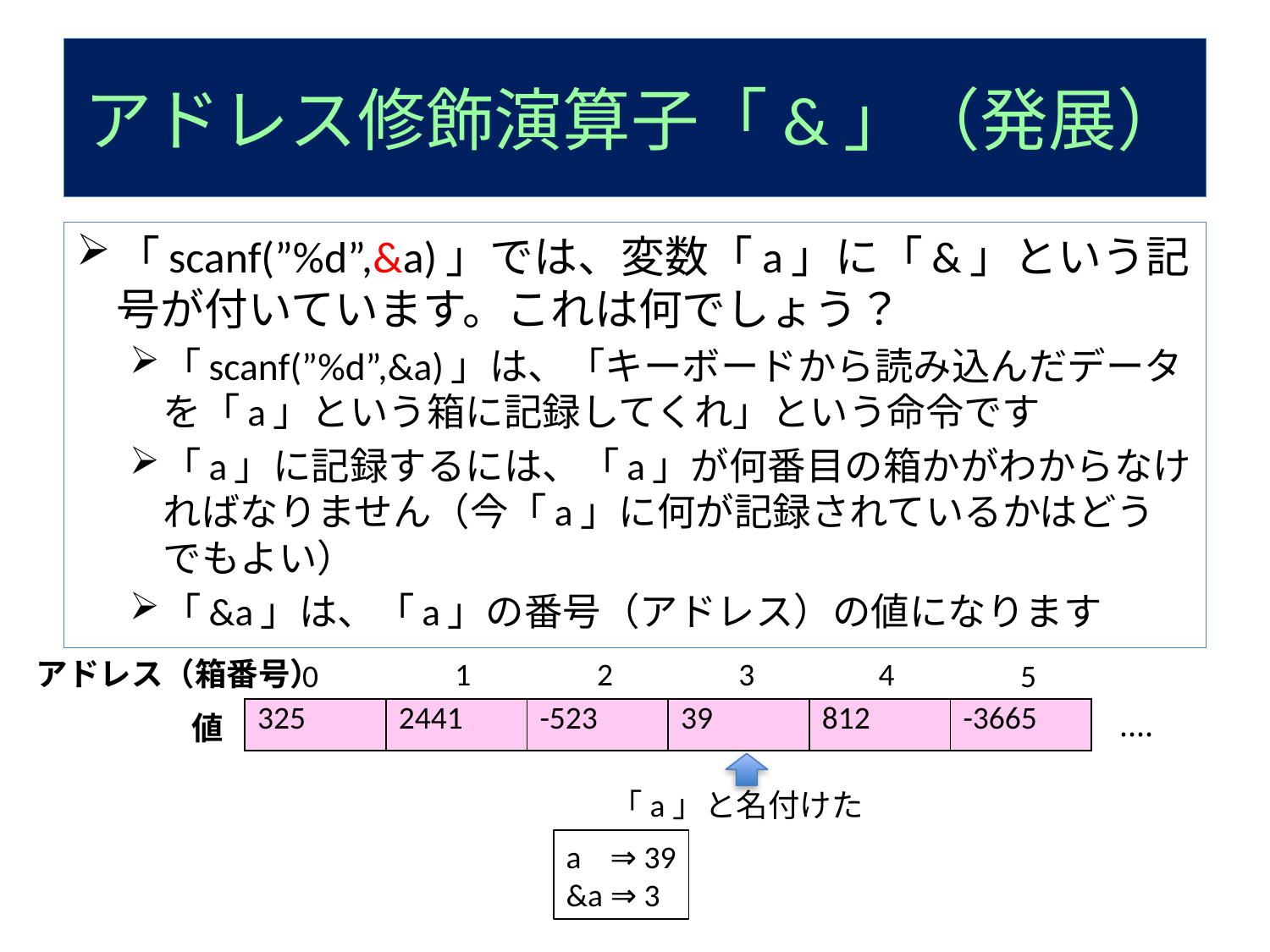

# アドレス修飾演算子「&」（発展）
「scanf(”%d”,&a)」では、変数「a」に「&」という記号が付いています。これは何でしょう？
「scanf(”%d”,&a)」は、「キーボードから読み込んだデータを「a」という箱に記録してくれ」という命令です
「a」に記録するには、「a」が何番目の箱かがわからなければなりません（今「a」に何が記録されているかはどうでもよい）
「&a」は、「a」の番号（アドレス）の値になります
アドレス（箱番号）
1
2
3
4
0
5
| 325 | 2441 | -523 | 39 | 812 | -3665 |
| --- | --- | --- | --- | --- | --- |
‥‥
値

「a」と名付けた
a    ⇒ 39
&a ⇒ 3